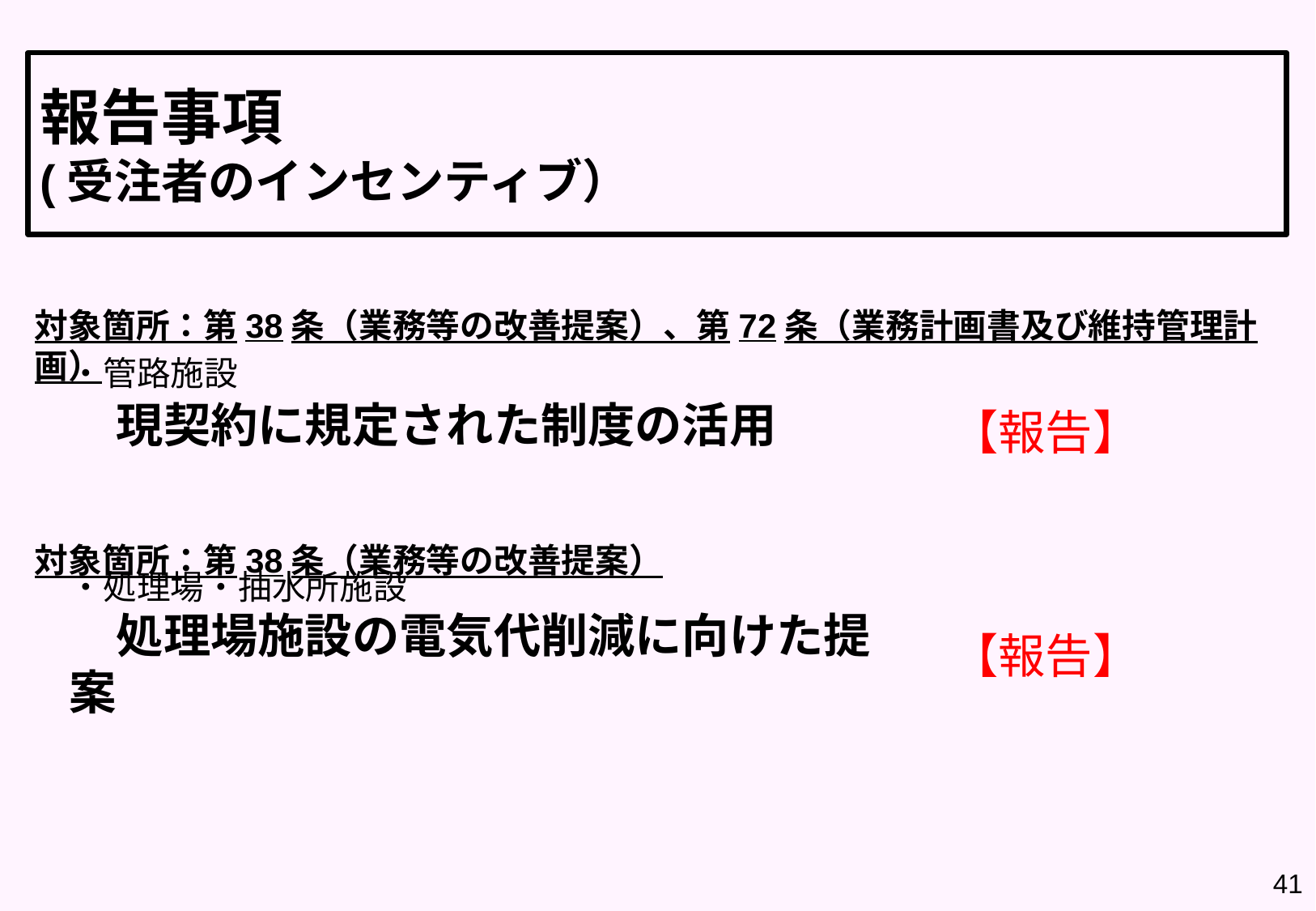

報告事項
(受注者のインセンティブ）
対象箇所：第38条（業務等の改善提案）、第72条（業務計画書及び維持管理計画）
・管路施設　　　
　現契約に規定された制度の活用
　
・処理場・抽水所施設　　　　　　　　　　
　処理場施設の電気代削減に向けた提案
【報告】
対象箇所：第38条（業務等の改善提案）
【報告】
41